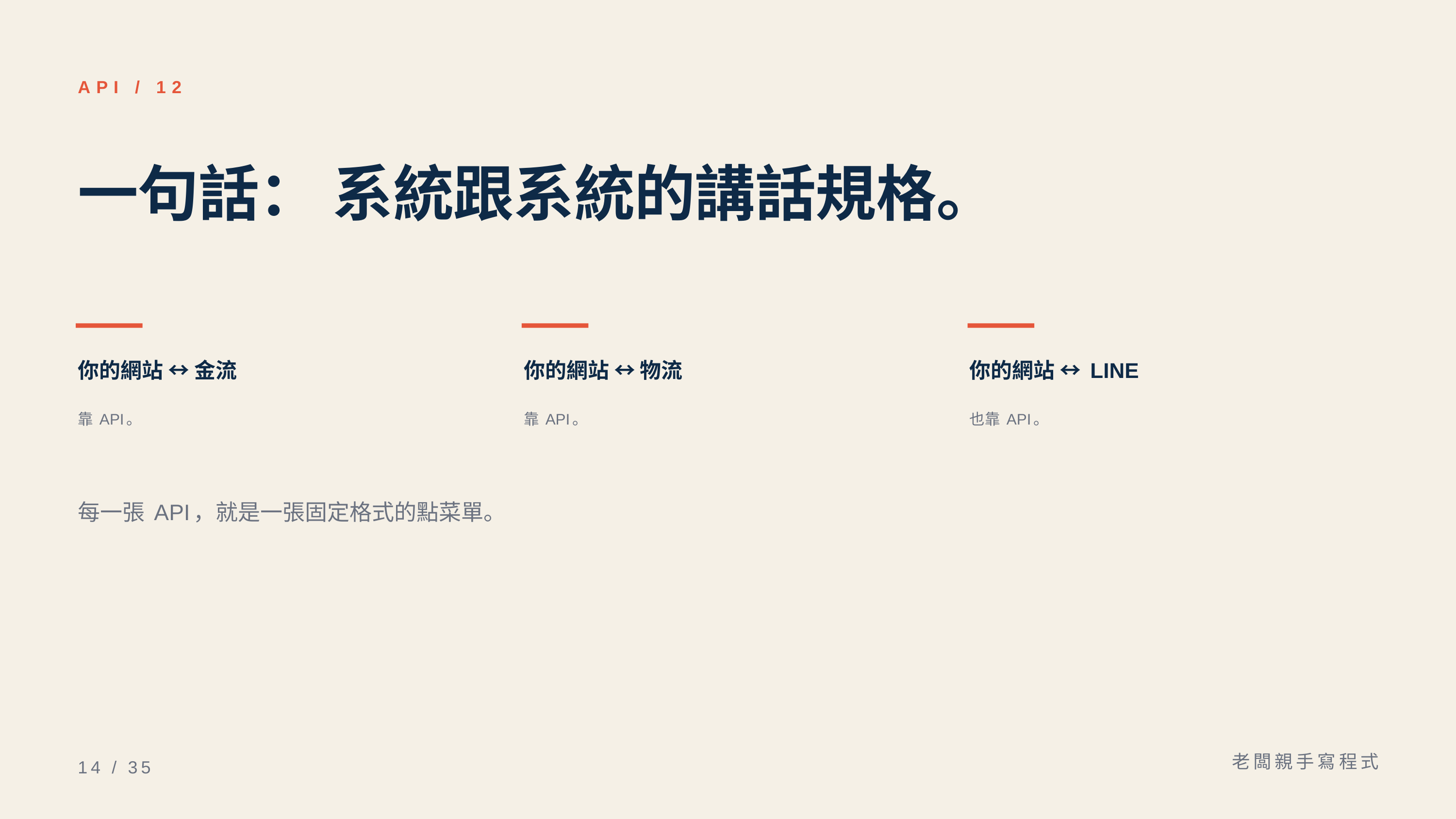

API / 12
一句話： 系統跟系統的講話規格。

你的網站 ↔ 金流
你的網站 ↔ 物流
你的網站 ↔ LINE
靠 API。
靠 API。
也靠 API。
每一張 API，就是一張固定格式的點菜單。
老闆親手寫程式
14 / 35